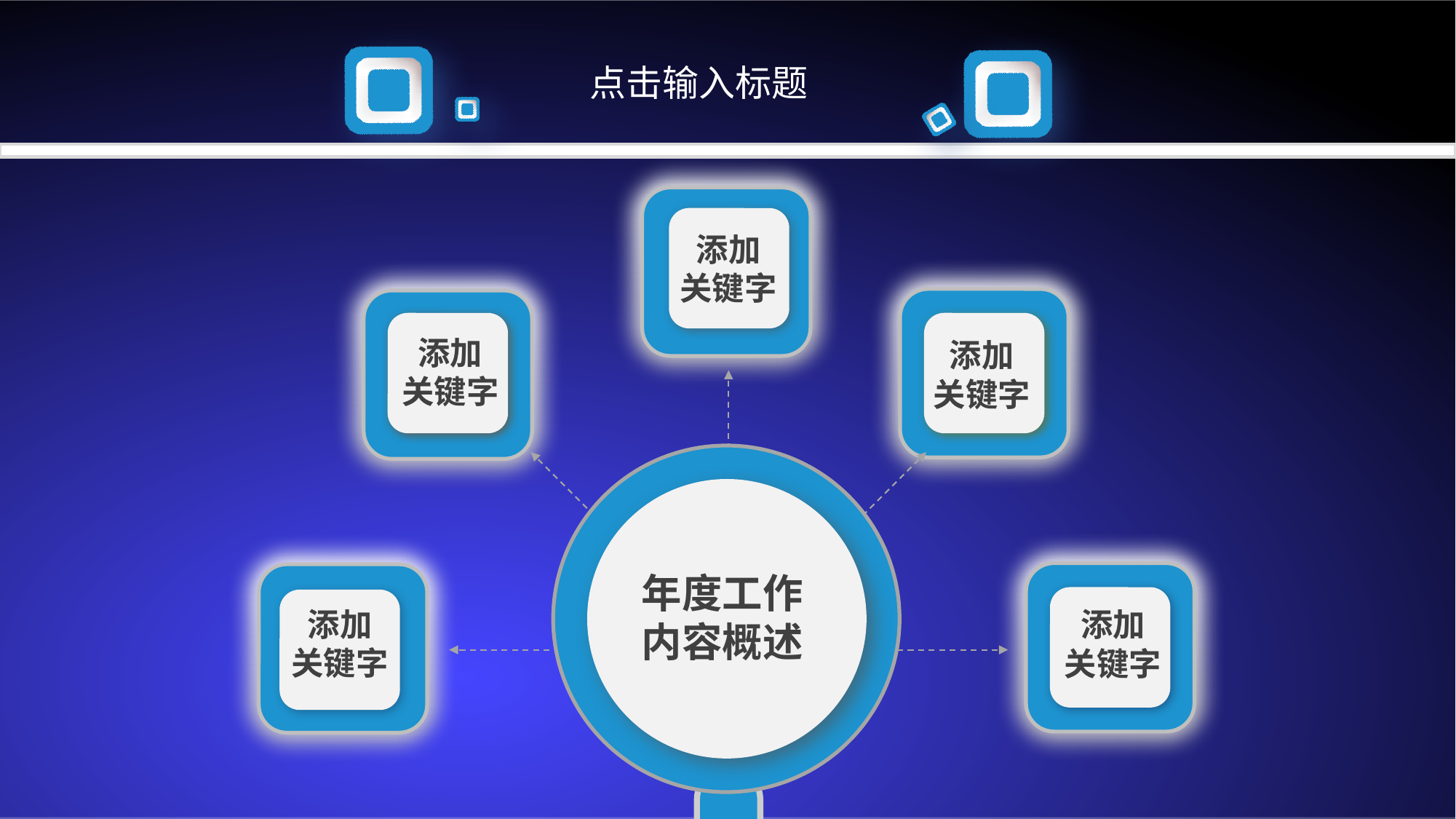

点击输入标题

添加
关键字

添加
关键字
添加
关键字

年度工作
内容概述
添加
关键字
添加
关键字